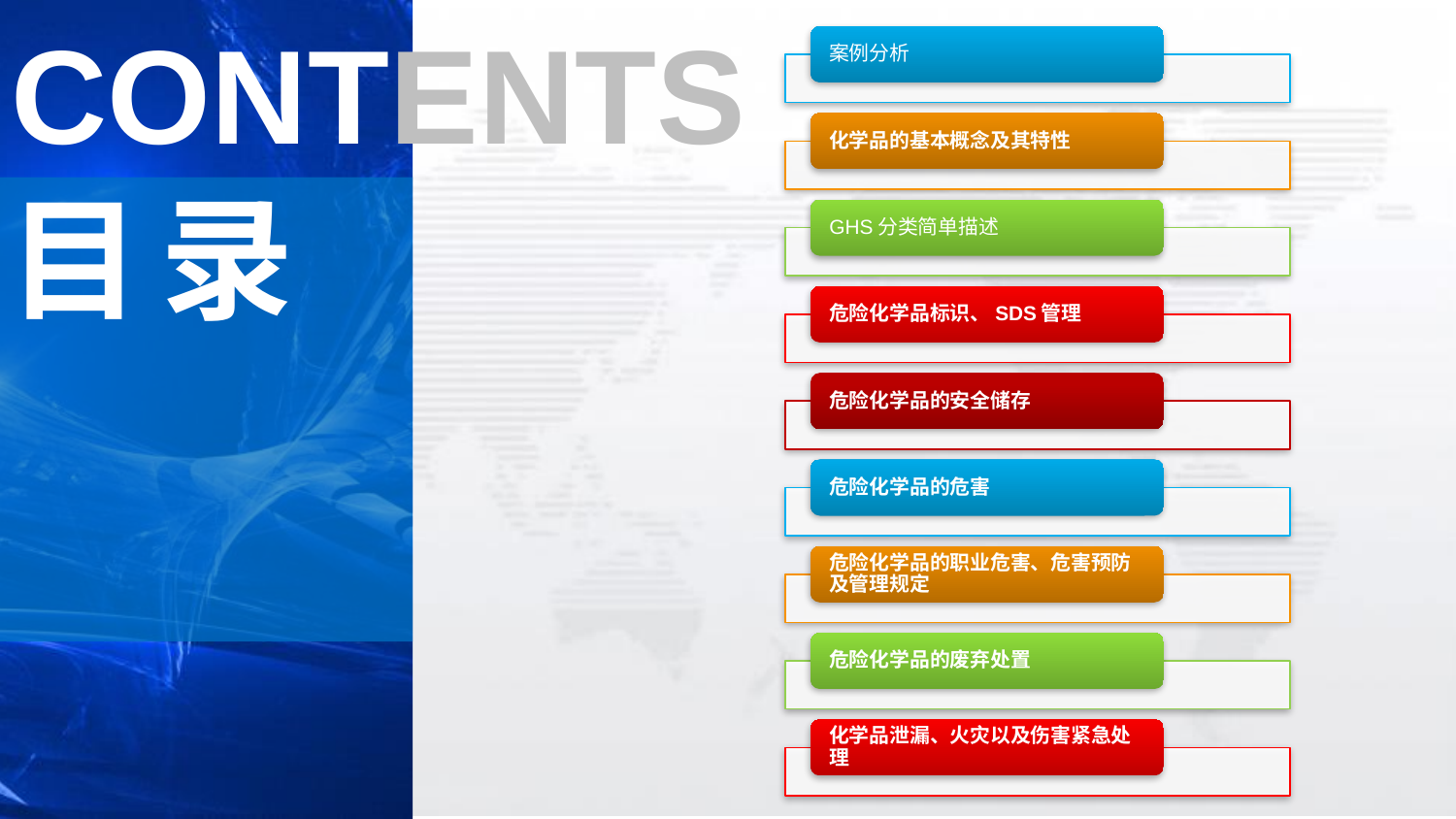

CONTENTS
案例分析
化学品的基本概念及其特性
GHS分类简单描述
危险化学品标识、SDS管理
危险化学品的安全储存
危险化学品的危害
危险化学品的职业危害、危害预防及管理规定
危险化学品的废弃处置
化学品泄漏、火灾以及伤害紧急处理
目 录